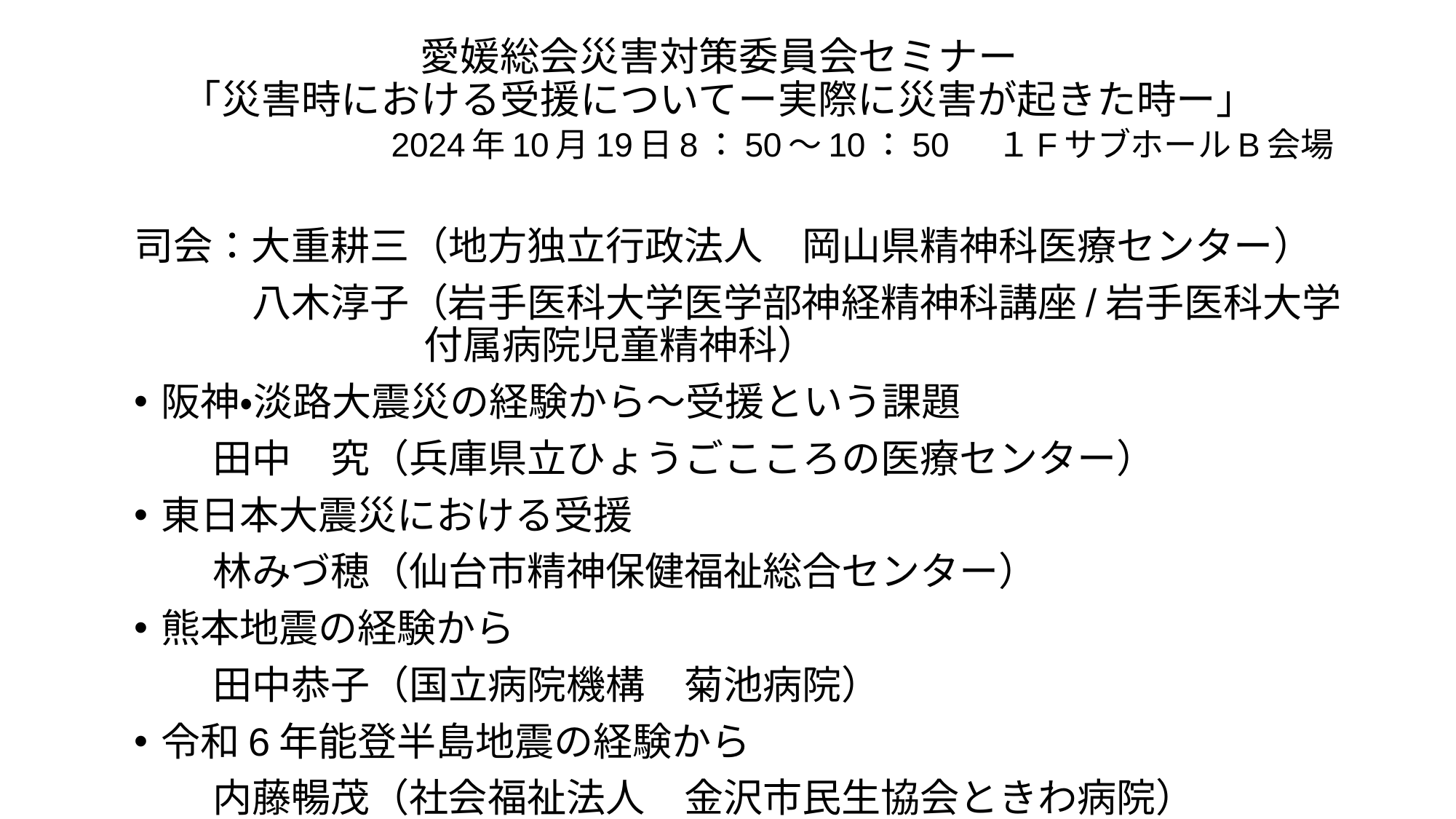

# 愛媛総会災害対策委員会セミナー 「災害時における受援についてー実際に災害が起きた時ー」 　　　　　　　2024年10月19日8：50～10：50　 １FサブホールB会場
司会：大重耕三（地方独立行政法人　岡山県精神科医療センター）
　　　八木淳子（岩手医科大学医学部神経精神科講座/岩手医科大学付属病院児童精神科）
阪神・淡路大震災の経験から～受援という課題
　　田中　究（兵庫県立ひょうごこころの医療センター）
東日本大震災における受援
　　林みづ穂（仙台市精神保健福祉総合センター）
熊本地震の経験から
　　田中恭子（国立病院機構　菊池病院）
令和6年能登半島地震の経験から
　　内藤暢茂（社会福祉法人　金沢市民生協会ときわ病院）